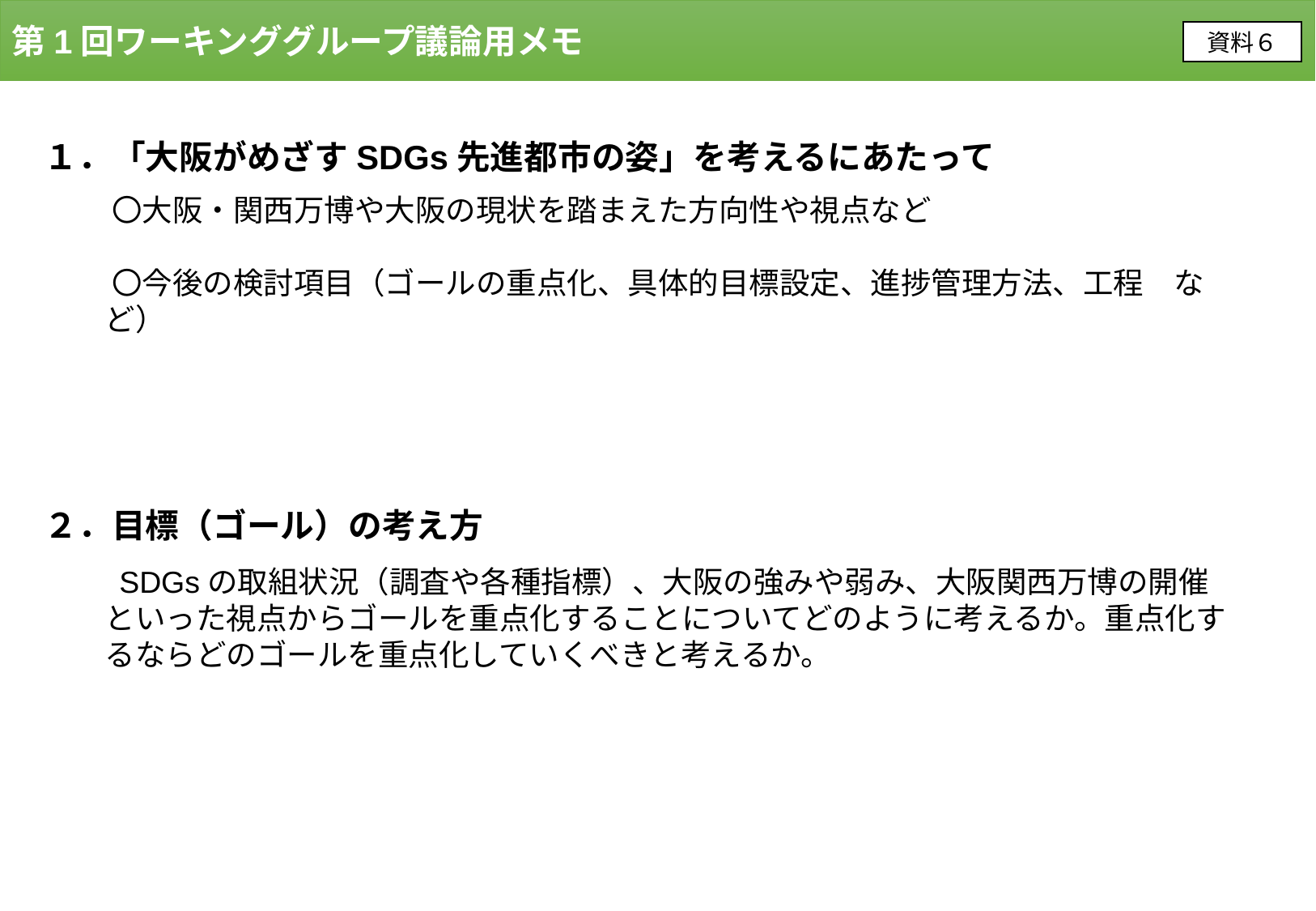

第1回ワーキンググループ議論用メモ
資料６
１．「大阪がめざすSDGs先進都市の姿」を考えるにあたって
　〇大阪・関西万博や大阪の現状を踏まえた方向性や視点など

　〇今後の検討項目（ゴールの重点化、具体的目標設定、進捗管理方法、工程　など）
２．目標（ゴール）の考え方
　SDGsの取組状況（調査や各種指標）、大阪の強みや弱み、大阪関西万博の開催といった視点からゴールを重点化することについてどのように考えるか。重点化するならどのゴールを重点化していくべきと考えるか。